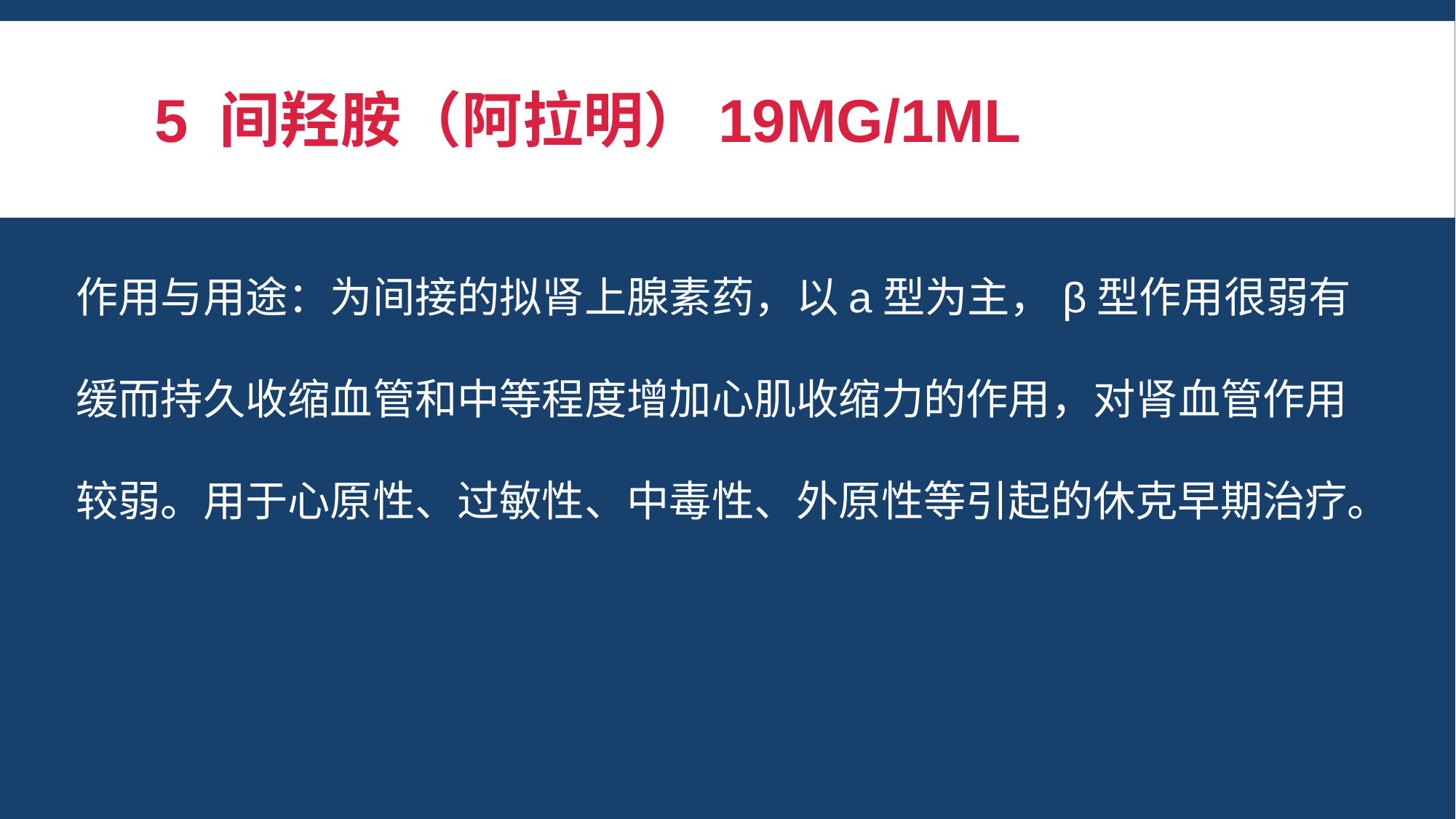

# 5 间羟胺（阿拉明）19mg/1ml
作用与用途：为间接的拟肾上腺素药，以a型为主，β型作用很弱有缓而持久收缩血管和中等程度增加心肌收缩力的作用，对肾血管作用较弱。用于心原性、过敏性、中毒性、外原性等引起的休克早期治疗。